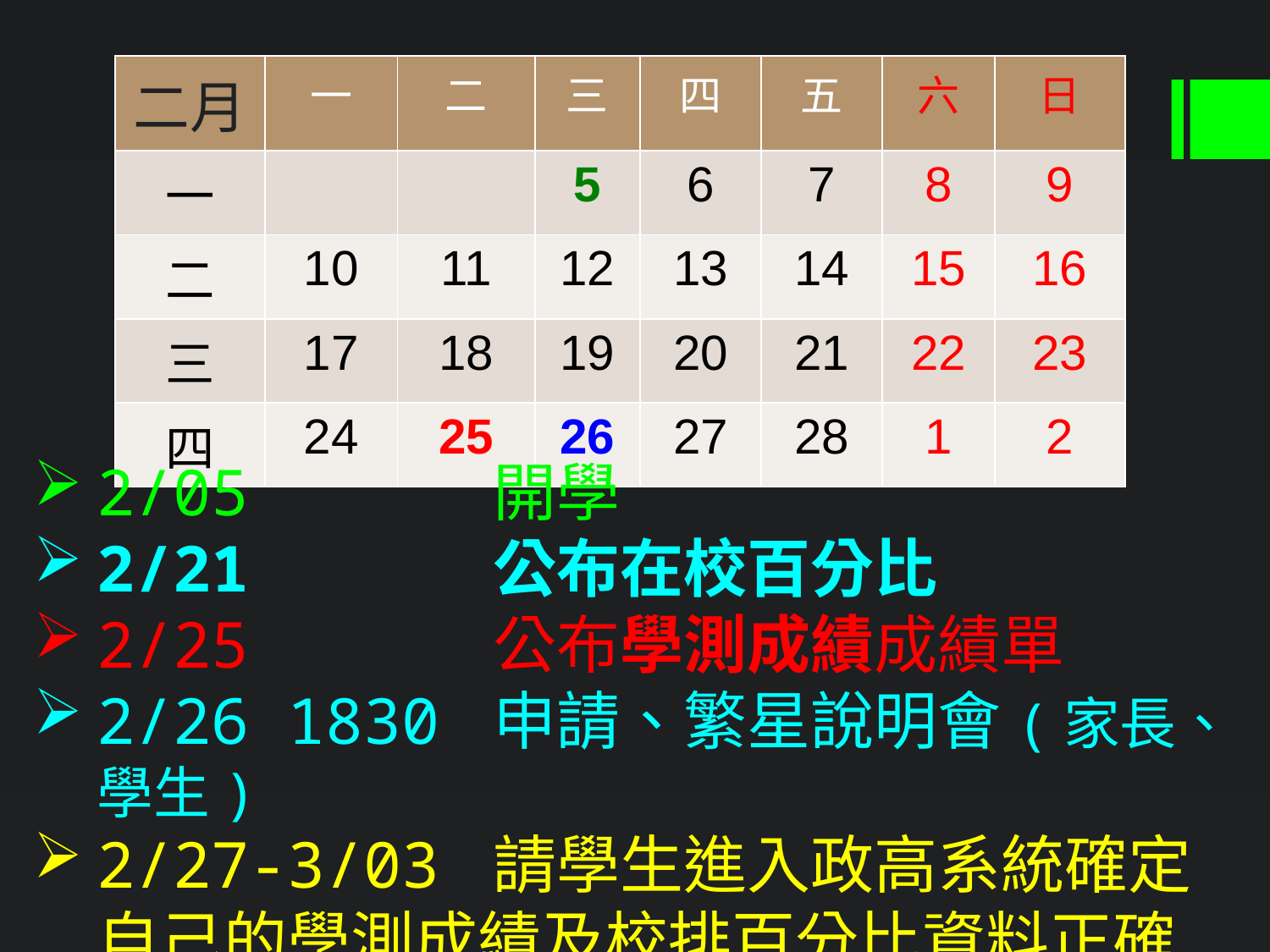

| 二月 | 一 | 二 | 三 | 四 | 五 | 六 | 日 |
| --- | --- | --- | --- | --- | --- | --- | --- |
| 一 |  |  | 5 | 6 | 7 | 8 | 9 |
| 二 | 10 | 11 | 12 | 13 | 14 | 15 | 16 |
| 三 | 17 | 18 | 19 | 20 | 21 | 22 | 23 |
| 四 | 24 | 25 | 26 | 27 | 28 | 1 | 2 |
2/05      開學
2/21      公布在校百分比
2/25      公布學測成績成績單
2/26 1830 申請、繁星說明會(家長、學生)
2/27-3/03 請學生進入政高系統確定自己的學測成績及校排百分比資料正確